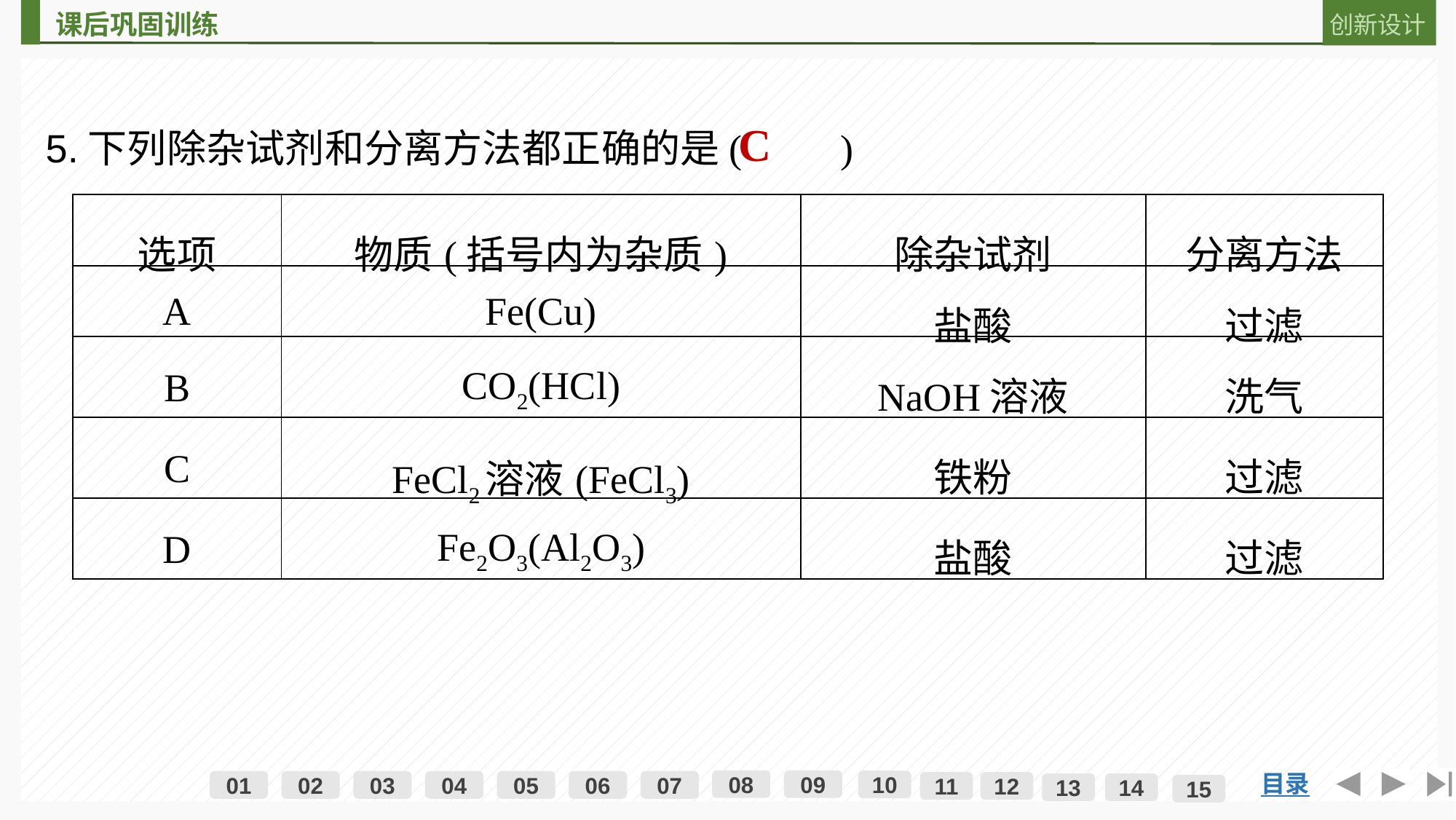

5.下列除杂试剂和分离方法都正确的是(　　)
C
| 选项 | 物质(括号内为杂质) | 除杂试剂 | 分离方法 |
| --- | --- | --- | --- |
| A | Fe(Cu) | 盐酸 | 过滤 |
| B | CO2(HCl) | NaOH溶液 | 洗气 |
| C | FeCl2溶液(FeCl3) | 铁粉 | 过滤 |
| D | Fe2O3(Al2O3) | 盐酸 | 过滤 |